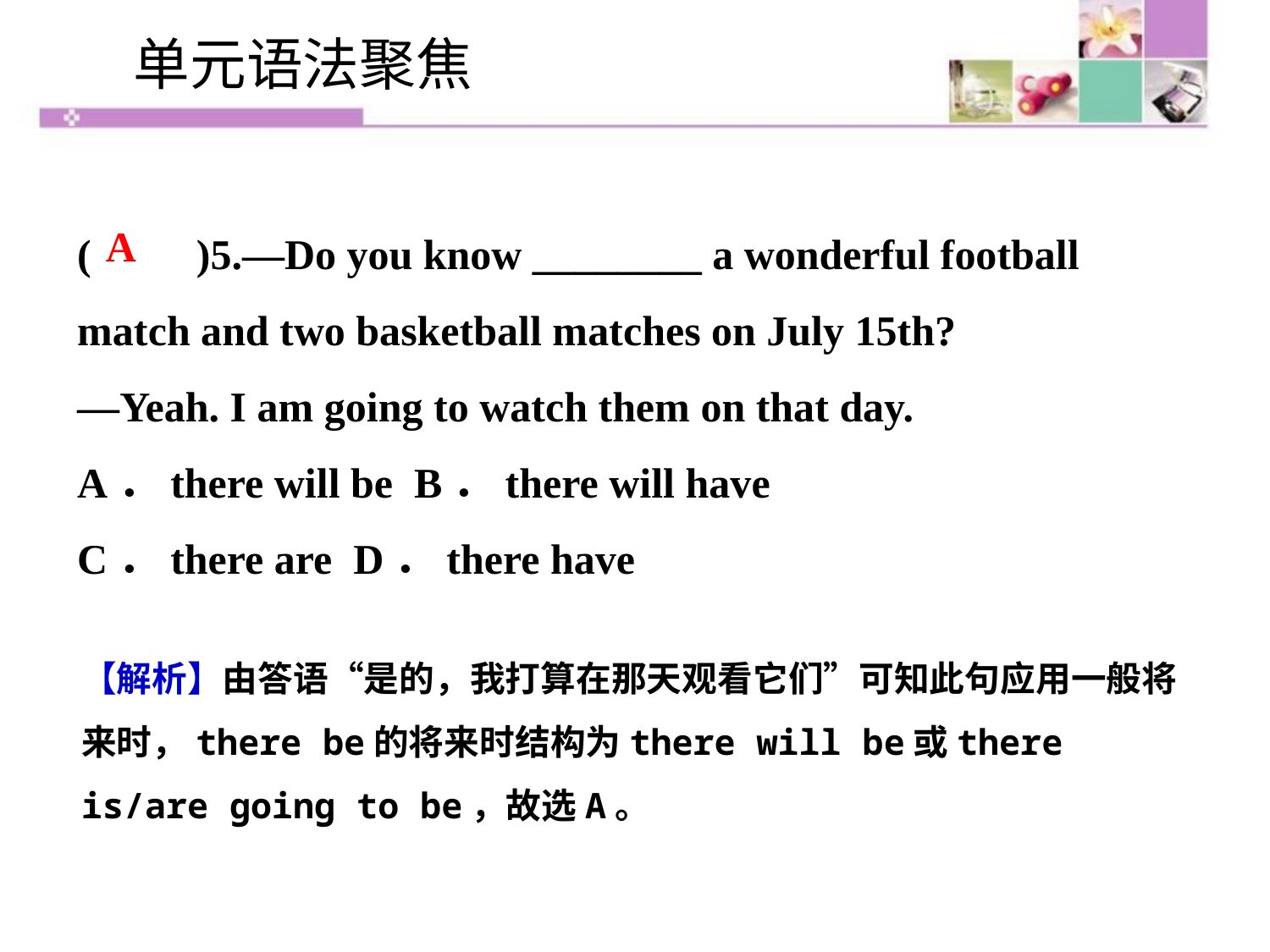

单元语法聚焦
(　　)5.—Do you know ________ a wonderful football match and two basketball matches on July 15th?
—Yeah. I am going to watch them on that day.
A．there will be  B．there will have
C．there are  D．there have
A
【解析】由答语“是的，我打算在那天观看它们”可知此句应用一般将来时，there be的将来时结构为there will be或there is/are going to be，故选A。